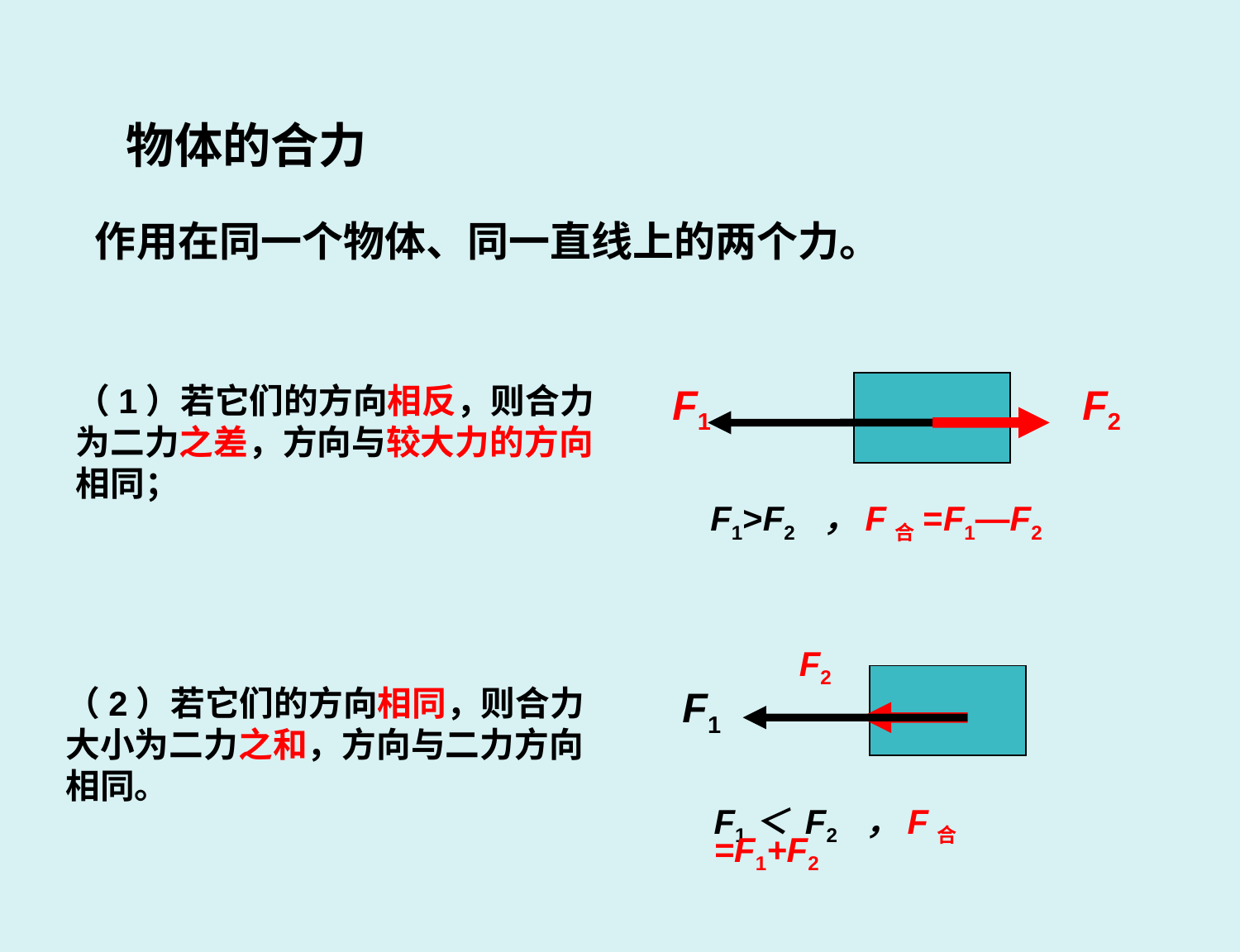

物体的合力
作用在同一个物体、同一直线上的两个力。
（1）若它们的方向相反，则合力为二力之差，方向与较大力的方向相同；
F1

F2

   F1>F2  ，F合=F1—F2
F2

F1
（2）若它们的方向相同，则合力大小为二力之和，方向与二力方向相同。

F1＜ F2  ，F合=F1+F2